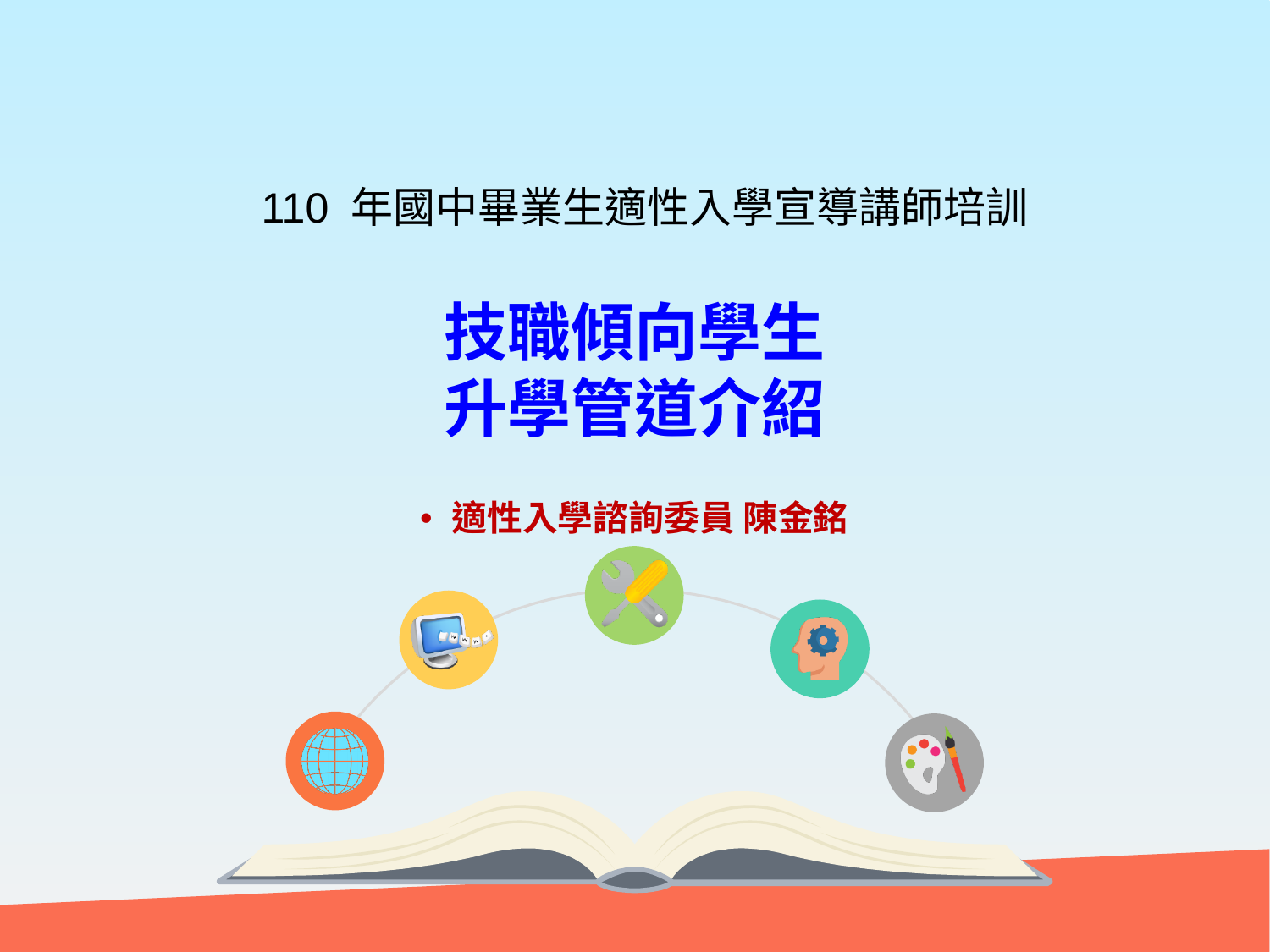

110 年國中畢業生適性入學宣導講師培訓
技職傾向學生
升學管道介紹
適性入學諮詢委員 陳金銘